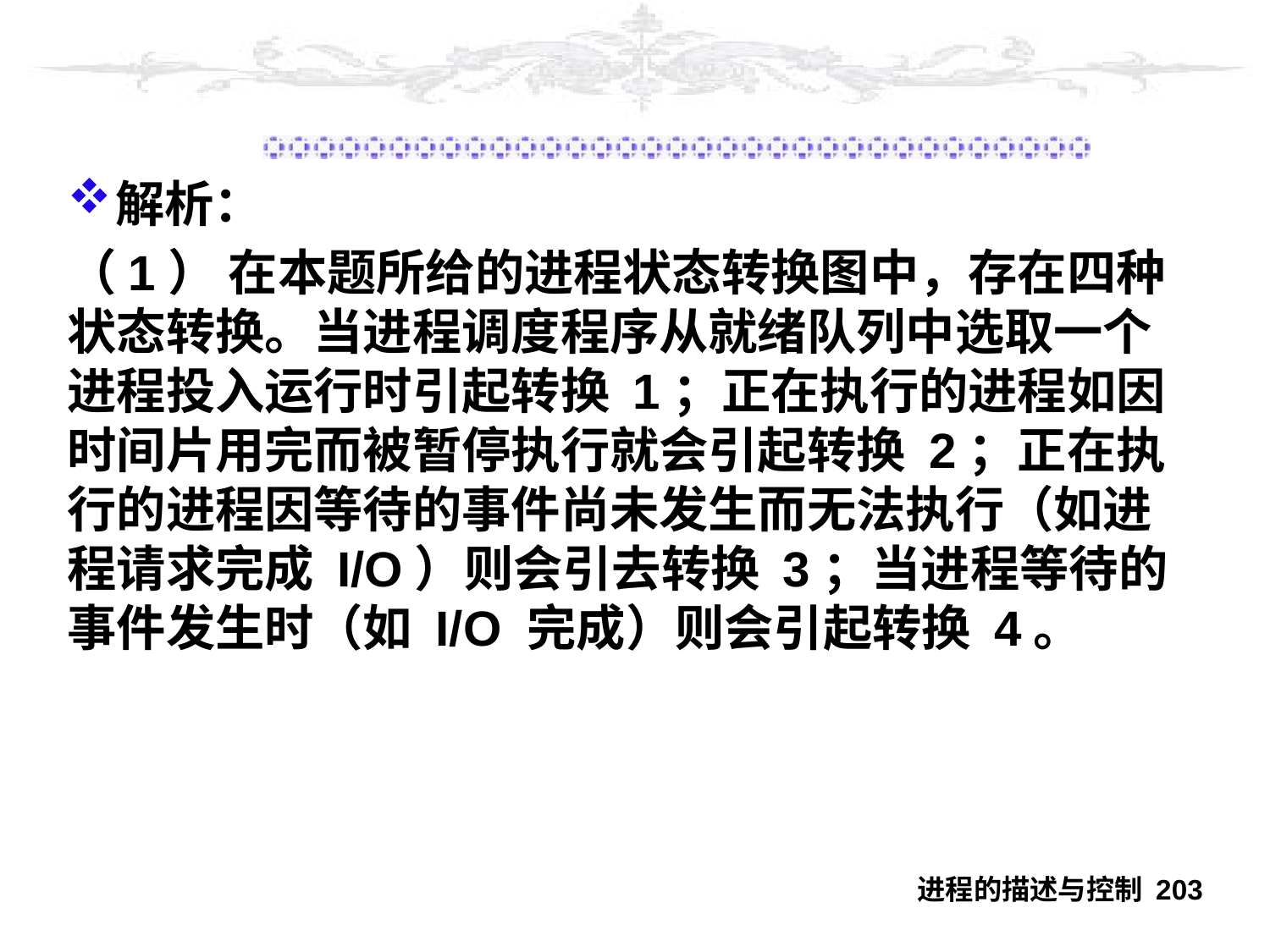

#
解析：
（1） 在本题所给的进程状态转换图中，存在四种状态转换。当进程调度程序从就绪队列中选取一个进程投入运行时引起转换 1；正在执行的进程如因时间片用完而被暂停执行就会引起转换 2；正在执行的进程因等待的事件尚未发生而无法执行（如进程请求完成 I/O）则会引去转换 3；当进程等待的事件发生时（如 I/O 完成）则会引起转换 4。